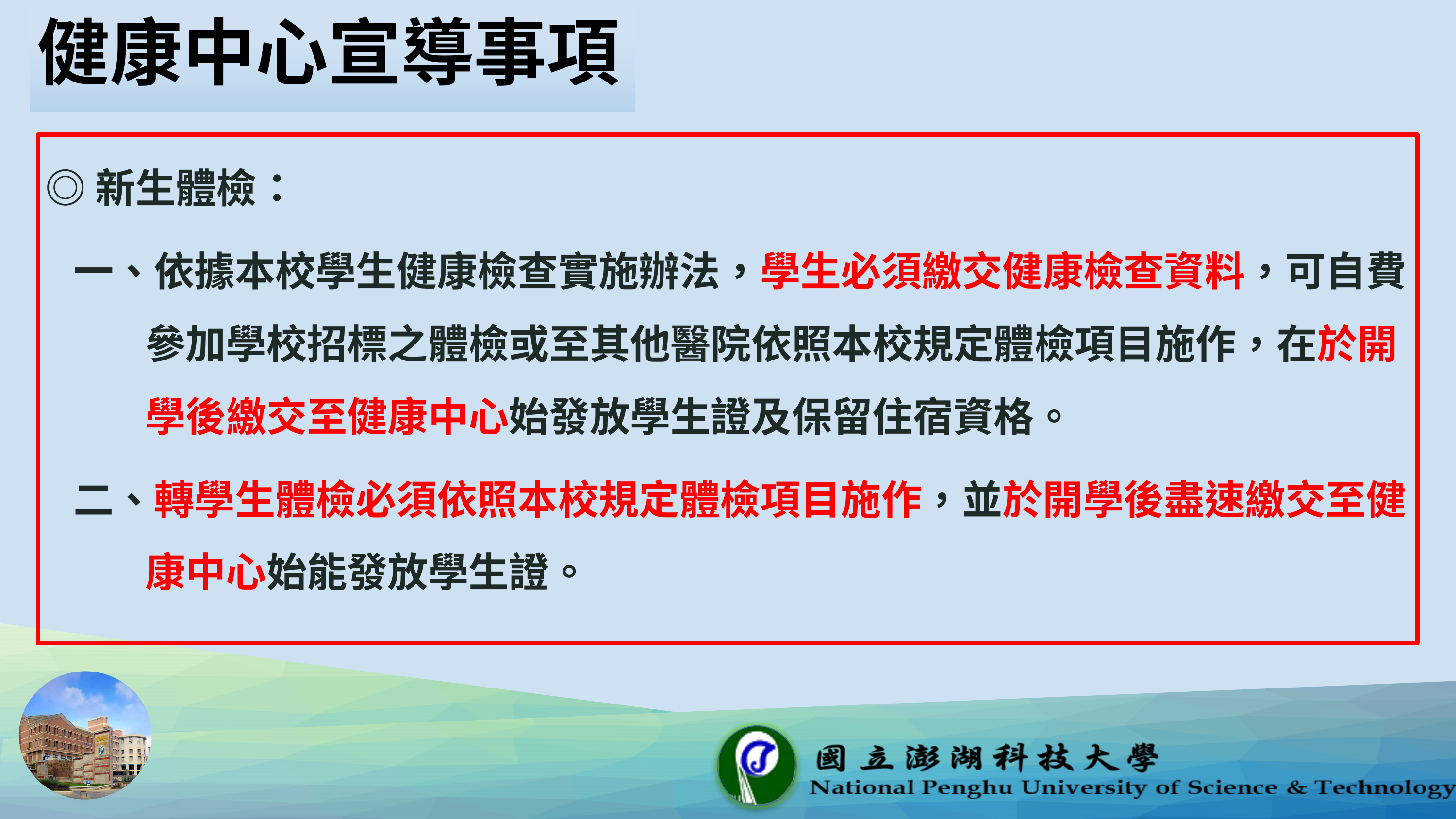

# 健康中心宣導事項
◎新生體檢：
  一、依據本校學生健康檢查實施辦法，學生必須繳交健康檢查資料，可自費參加學校招標之體檢或至其他醫院依照本校規定體檢項目施作，在於開學後繳交至健康中心始發放學生證及保留住宿資格。
  二、轉學生體檢必須依照本校規定體檢項目施作，並於開學後盡速繳交至健康中心始能發放學生證。